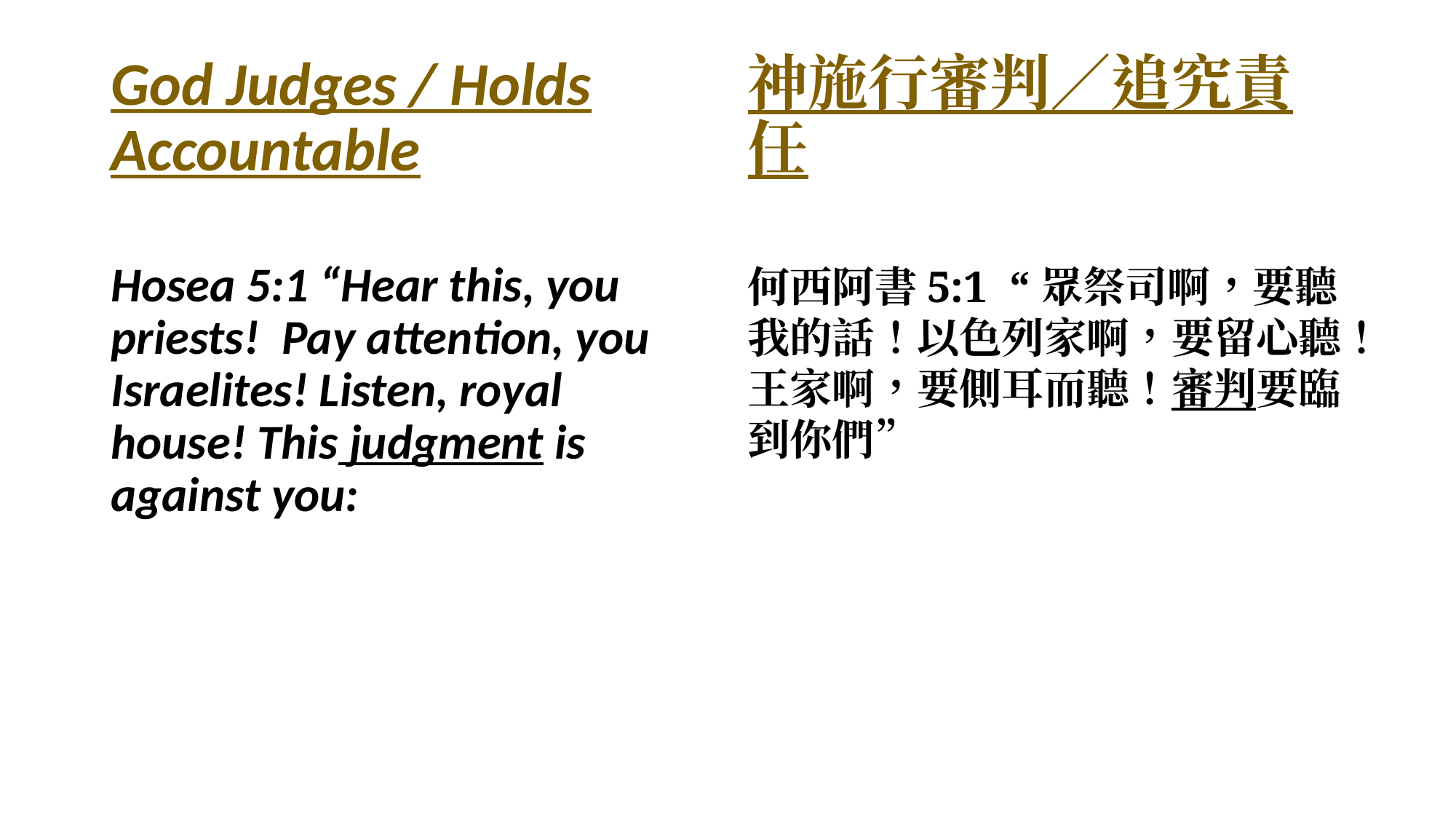

God Judges / Holds Accountable

Hosea 5:1 “Hear this, you priests!  Pay attention, you Israelites! Listen, royal house! This judgment is against you:

神施行審判／追究責任

何西阿書5:1  “眾祭司啊，要聽我的話！以色列家啊，要留心聽！王家啊，要側耳而聽！審判要臨到你們”